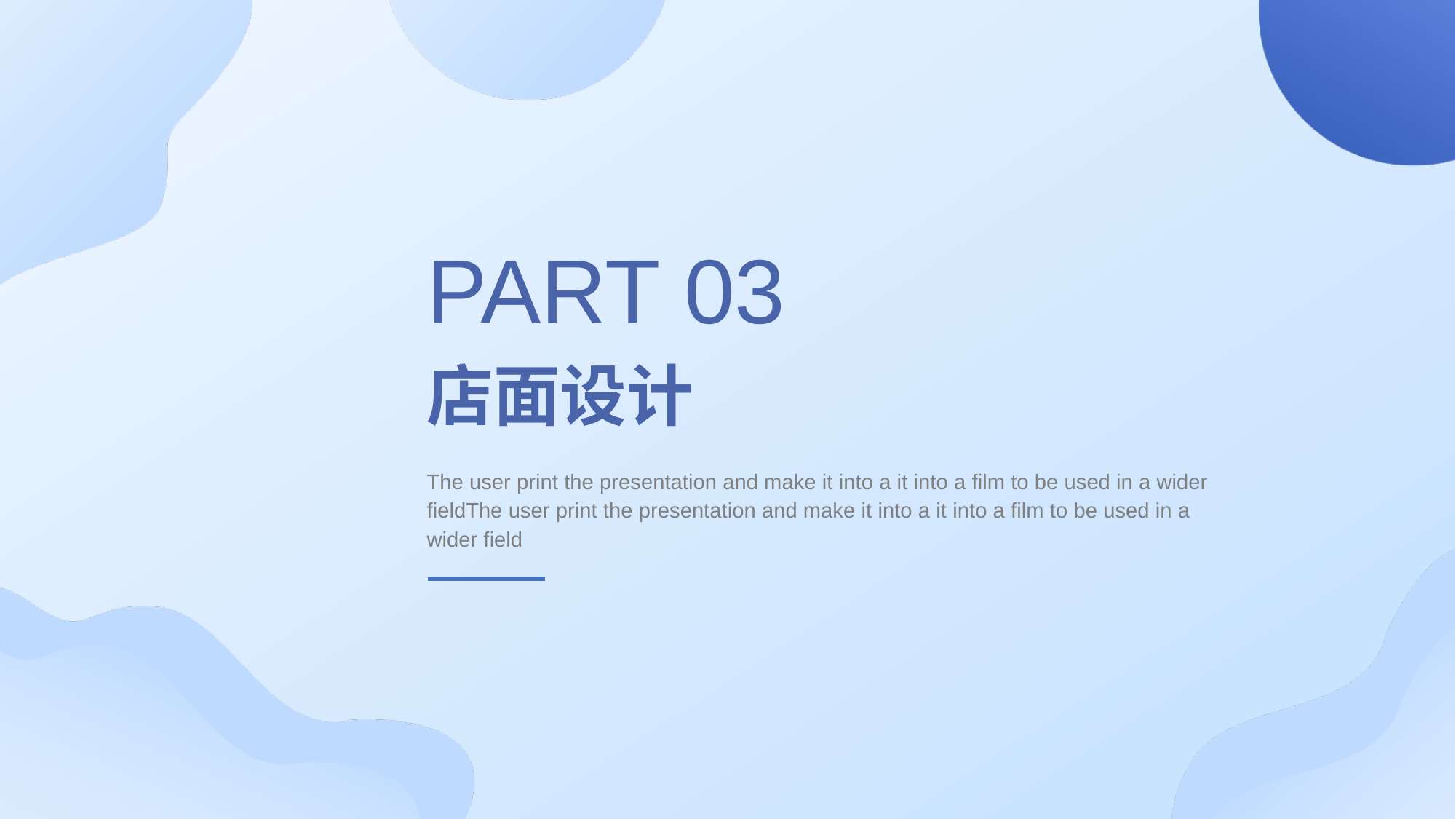

PART 03
店面设计
The user print the presentation and make it into a it into a film to be used in a wider fieldThe user print the presentation and make it into a it into a film to be used in a wider field